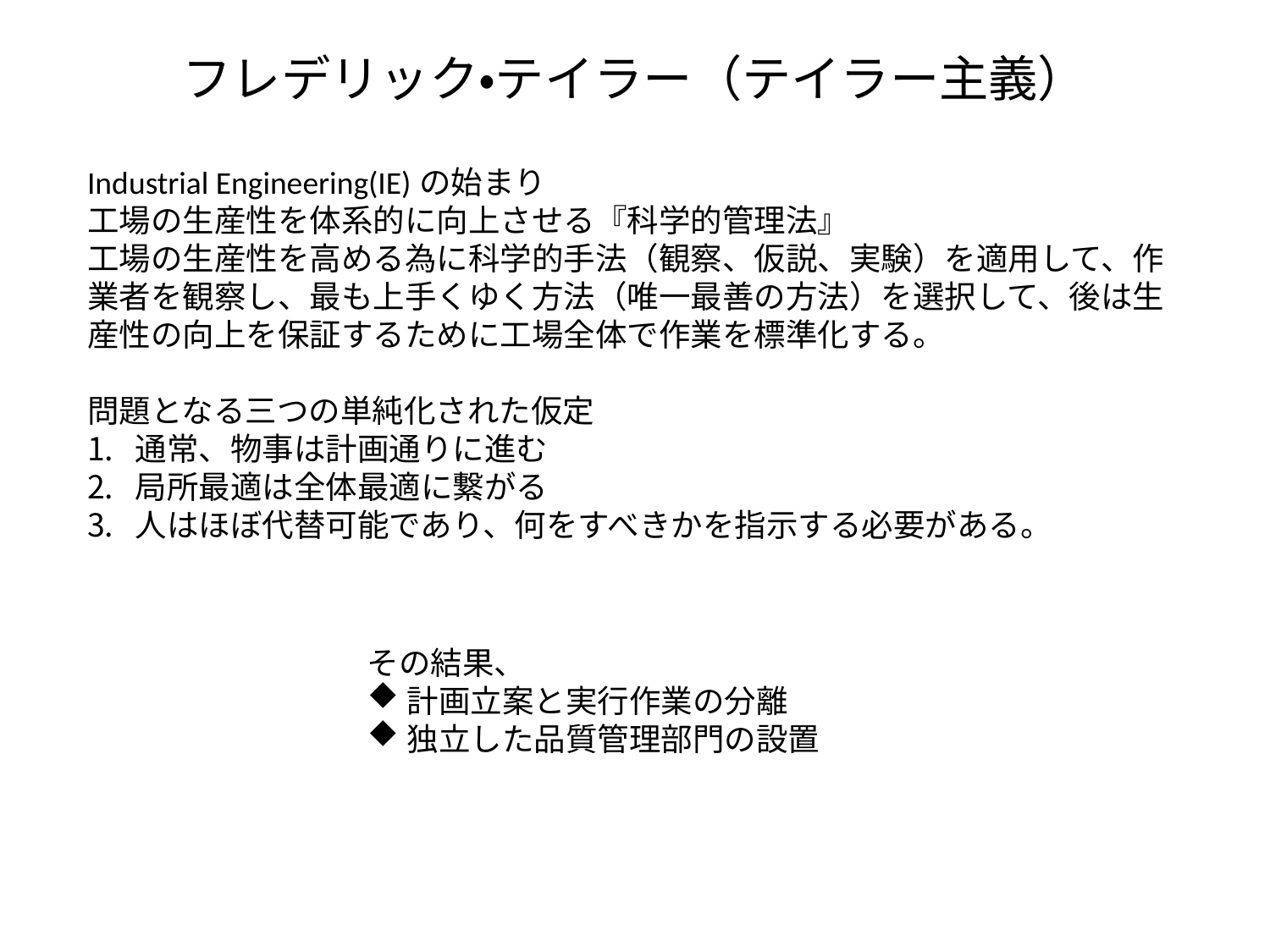

# フレデリック・テイラー（テイラー主義）
Industrial Engineering(IE)の始まり
工場の生産性を体系的に向上させる『科学的管理法』
工場の生産性を高める為に科学的手法（観察、仮説、実験）を適用して、作業者を観察し、最も上手くゆく方法（唯一最善の方法）を選択して、後は生産性の向上を保証するために工場全体で作業を標準化する。

問題となる三つの単純化された仮定
通常、物事は計画通りに進む
局所最適は全体最適に繋がる
人はほぼ代替可能であり、何をすべきかを指示する必要がある。
その結果、
計画立案と実行作業の分離
独立した品質管理部門の設置